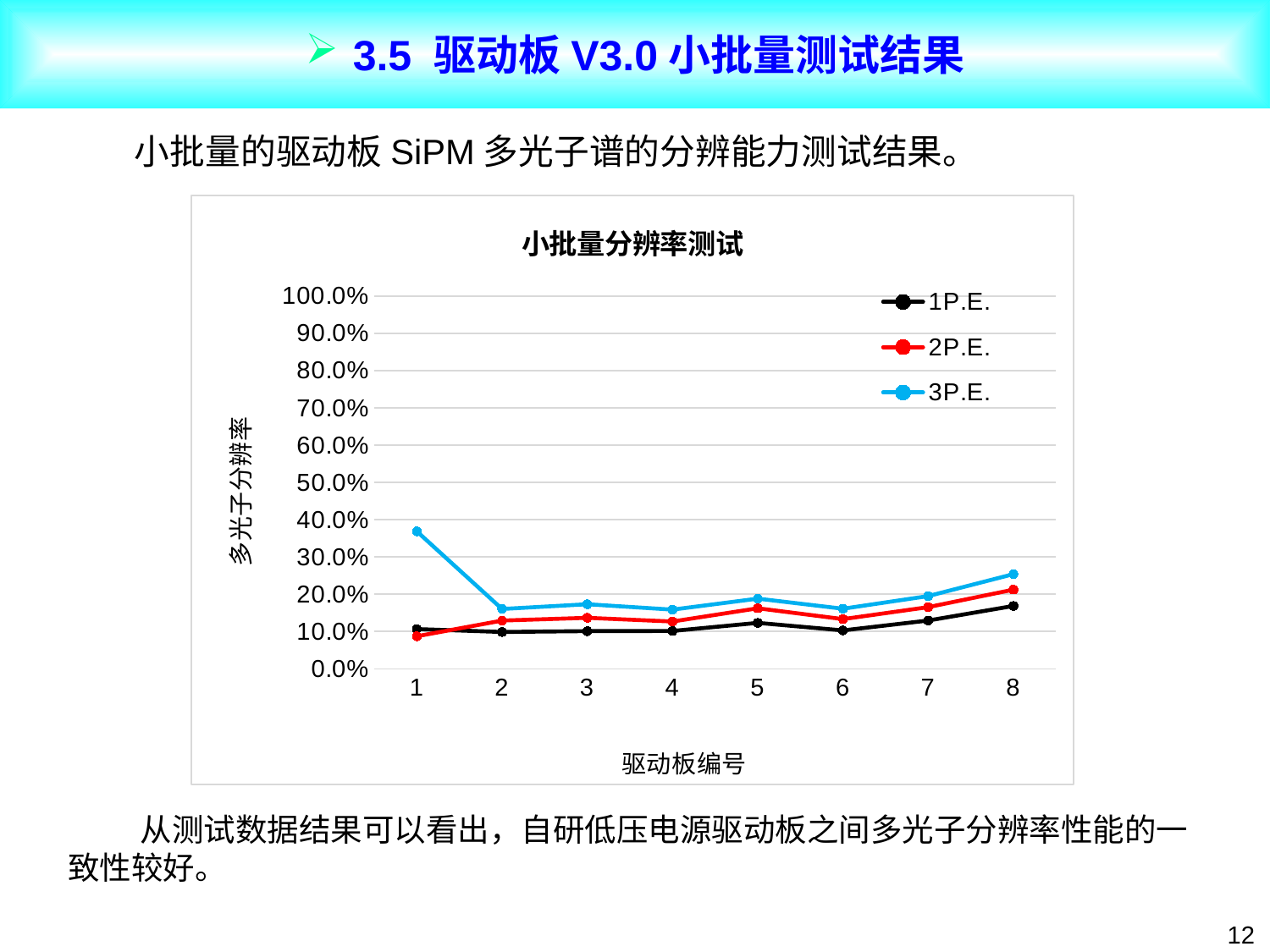

3.5 驱动板V3.0小批量测试结果
        小批量的驱动板SiPM多光子谱的分辨能力测试结果。

### Chart: 小批量分辨率测试

| Category | 1P.E. | 2P.E. | 3P.E. |
|---|---|---|---|
         从测试数据结果可以看出，自研低压电源驱动板之间多光子分辨率性能的一致性较好。
12